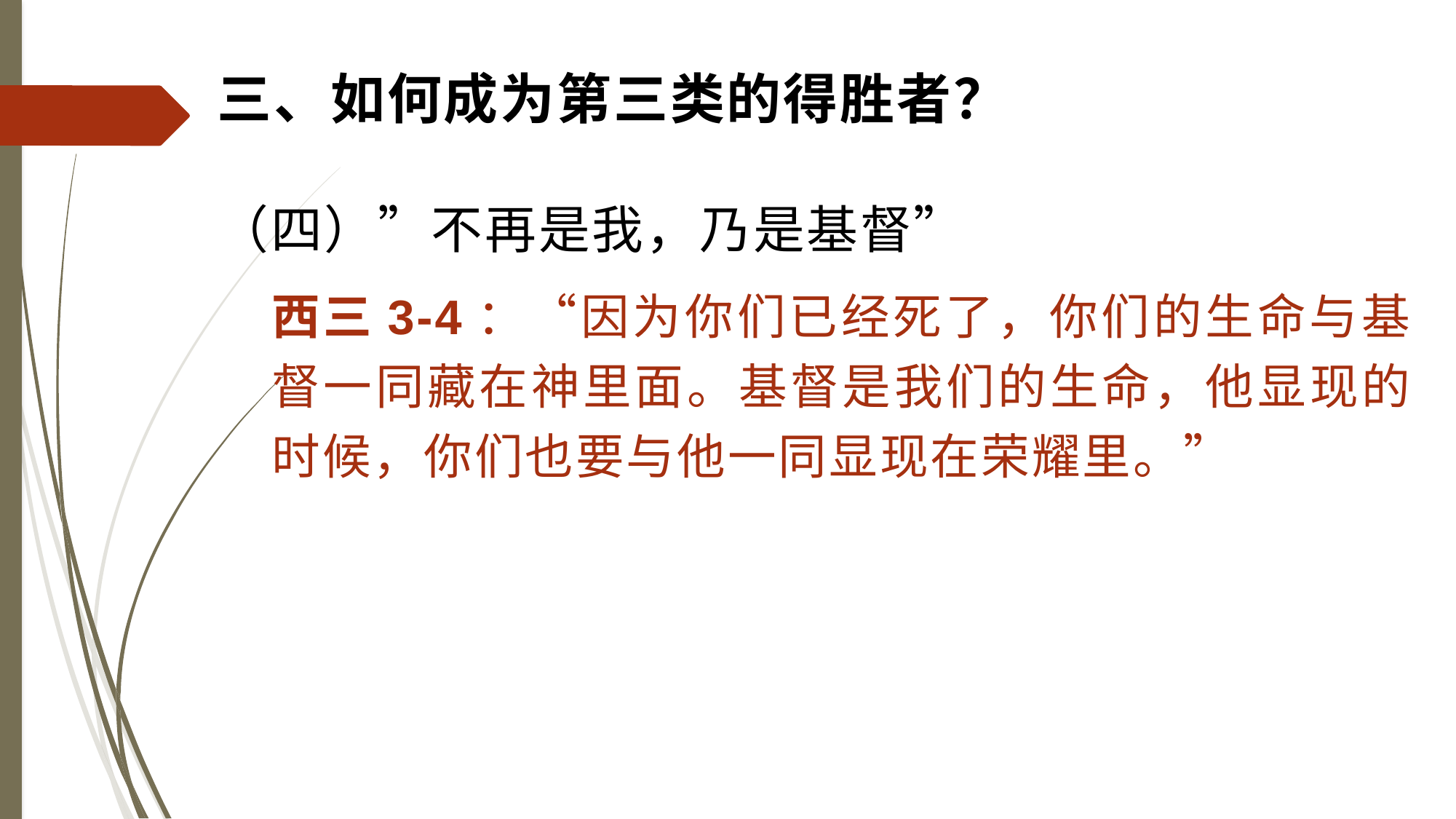

# 三、如何成为第三类的得胜者？
（四）”不再是我，乃是基督”
西三3-4：“因为你们已经死了，你们的生命与基督一同藏在神里面。基督是我们的生命，他显现的时候，你们也要与他一同显现在荣耀里。”